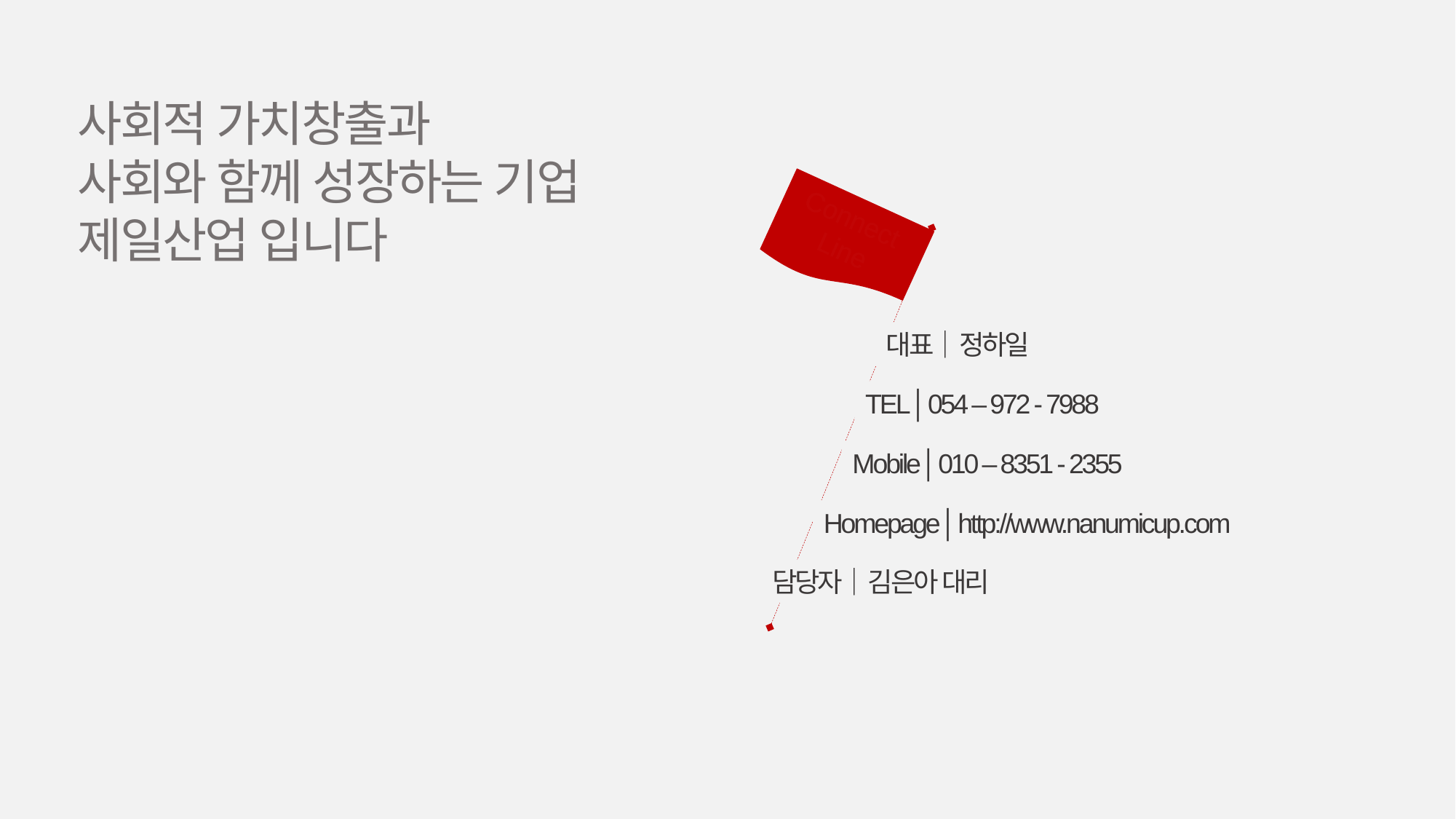

사회적 가치창출과
사회와 함께 성장하는 기업
제일산업 입니다
Connect
Line
대표│정하일
TEL│054 – 972 - 7988
Mobile│010 – 8351 - 2355
Homepage│http://www.nanumicup.com
담당자│김은아 대리